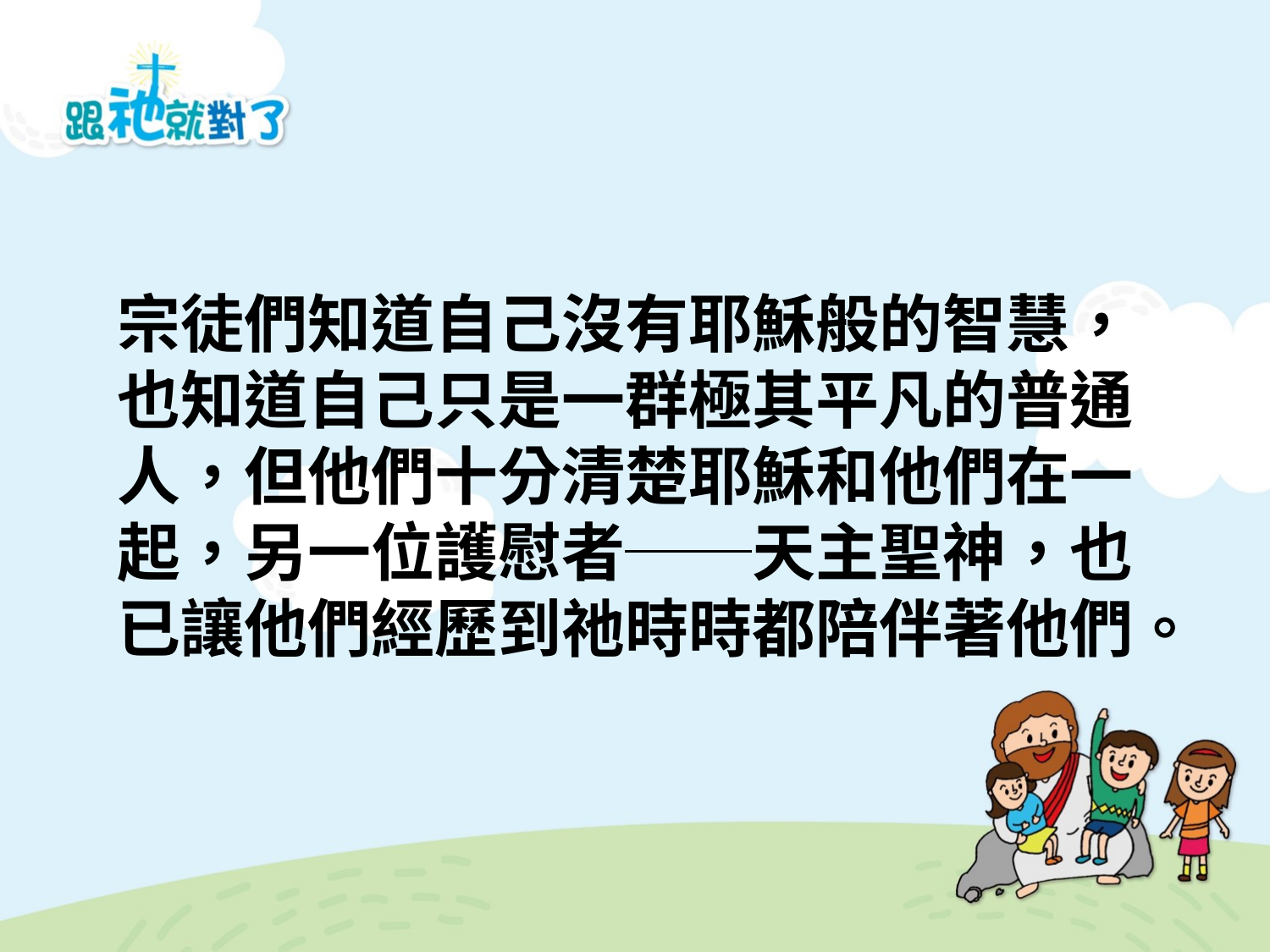

宗徒們知道自己沒有耶穌般的智慧，也知道自己只是一群極其平凡的普通人，但他們十分清楚耶穌和他們在一起，另一位護慰者──天主聖神，也已讓他們經歷到祂時時都陪伴著他們。